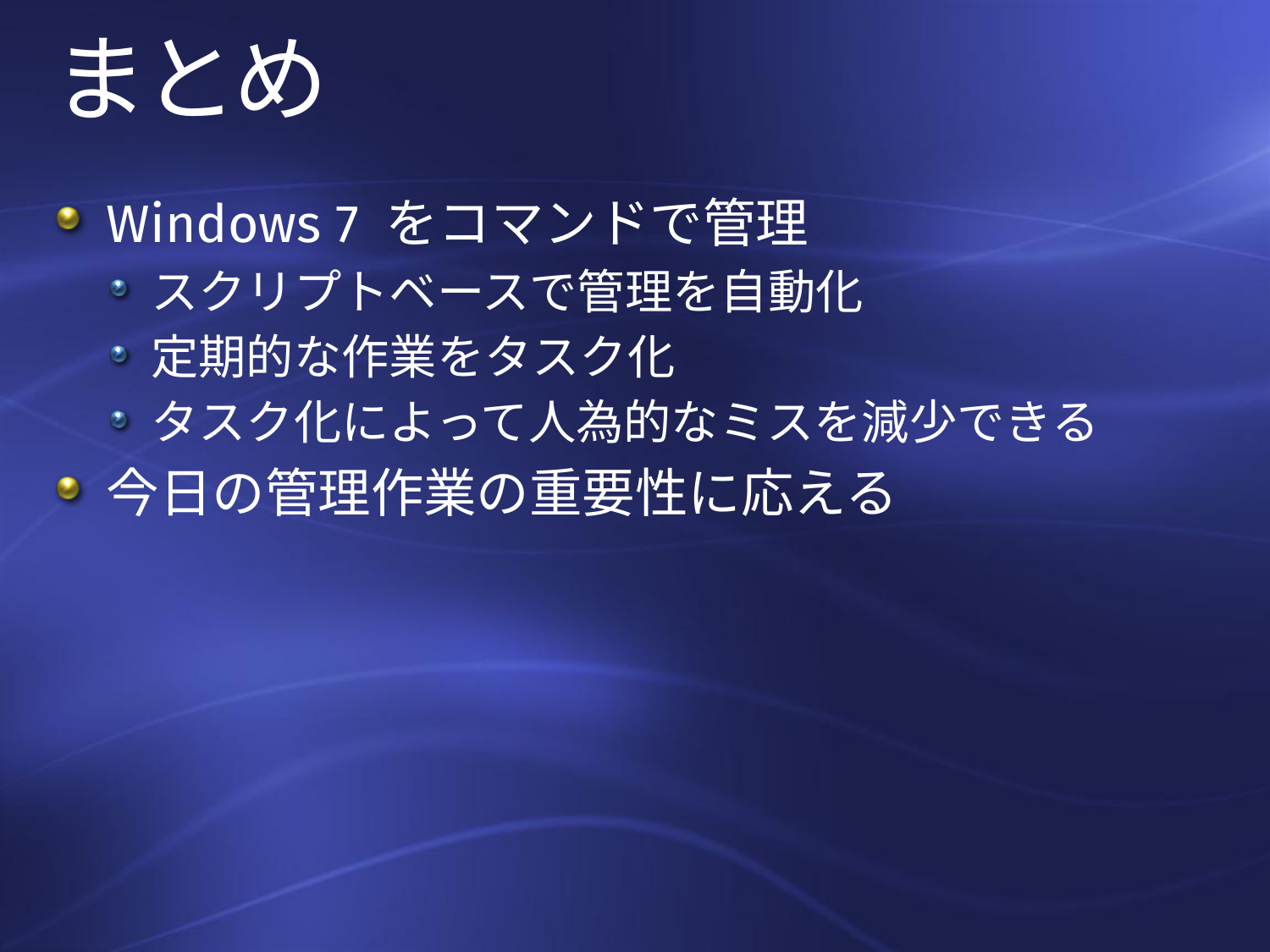

# まとめ
Windows 7 をコマンドで管理
スクリプトベースで管理を自動化
定期的な作業をタスク化
タスク化によって人為的なミスを減少できる
今日の管理作業の重要性に応える